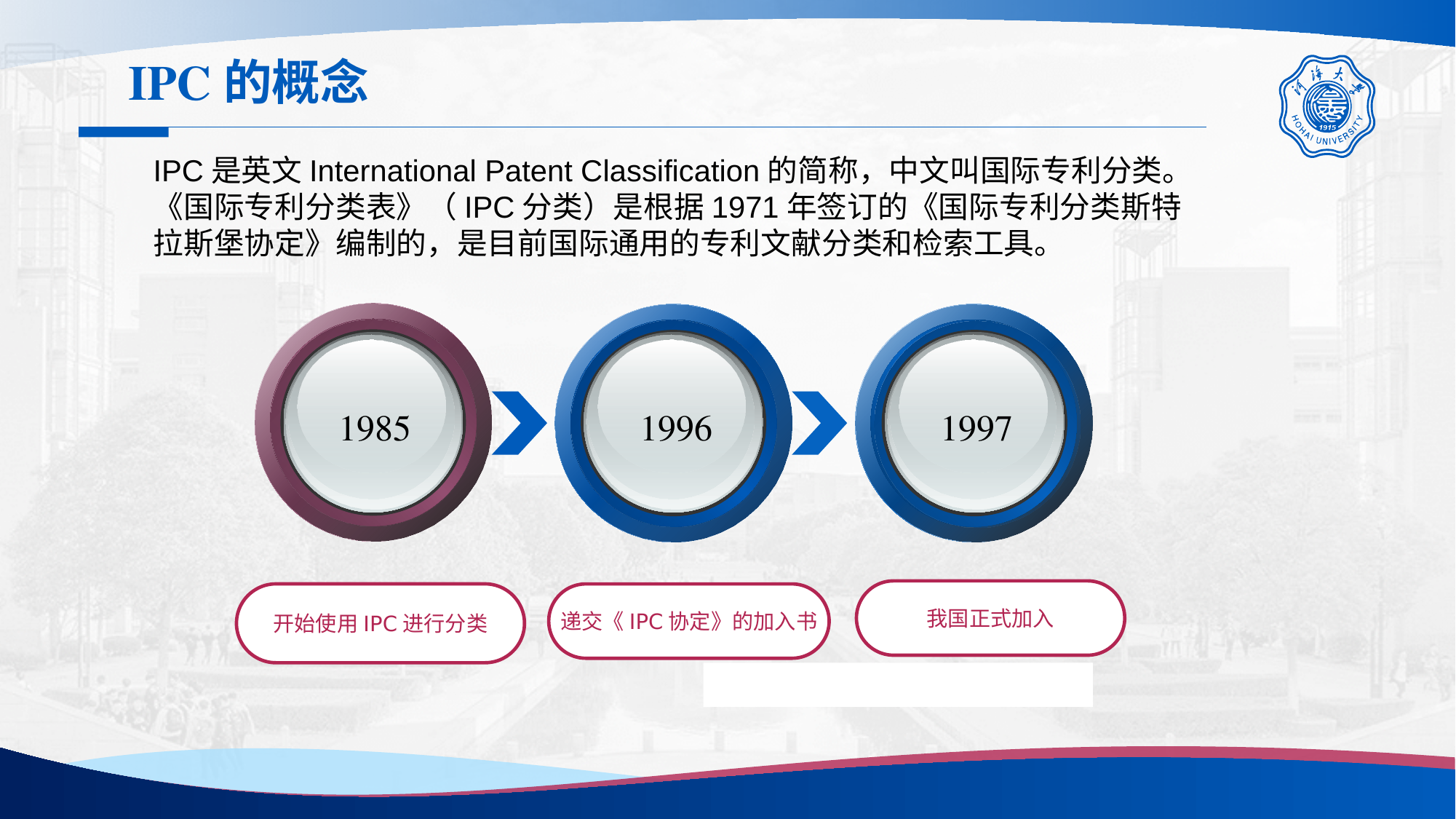

IPC的概念
IPC是英文International Patent Classification的简称，中文叫国际专利分类。《国际专利分类表》（IPC分类）是根据1971年签订的《国际专利分类斯特拉斯堡协定》编制的，是目前国际通用的专利文献分类和检索工具。

1985
1996
1997
我国正式加入
开始使用IPC进行分类
递交《IPC协定》的加入书